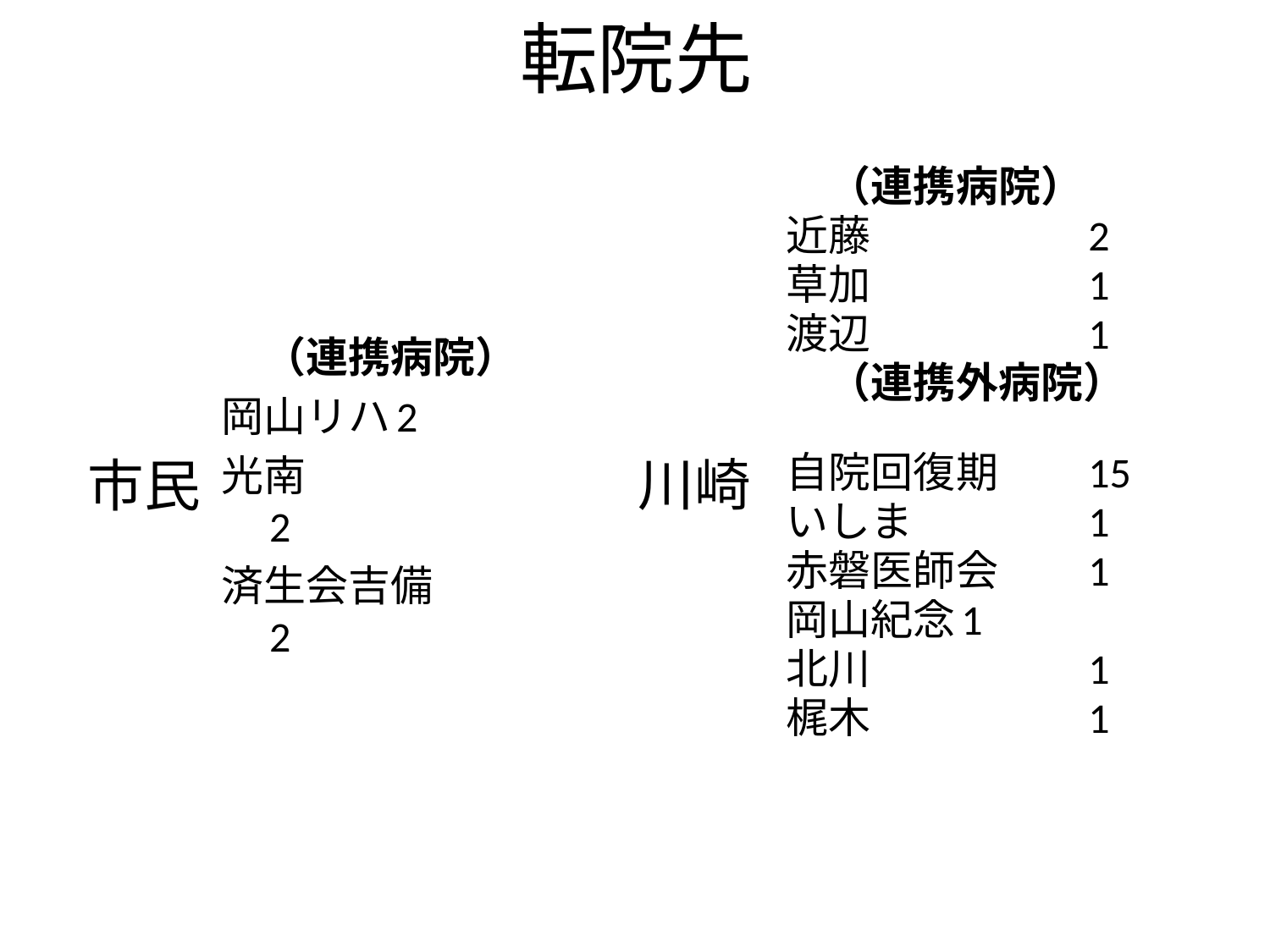

# 転院先
　（連携病院）
近藤		2
草加		1
渡辺		1
　（連携外病院）
自院回復期	15
いしま		1
赤磐医師会	1
岡山紀念	1
北川		1
梶木		1
　（連携病院）
岡山リハ	2
光南		2
済生会吉備	2
川崎
市民